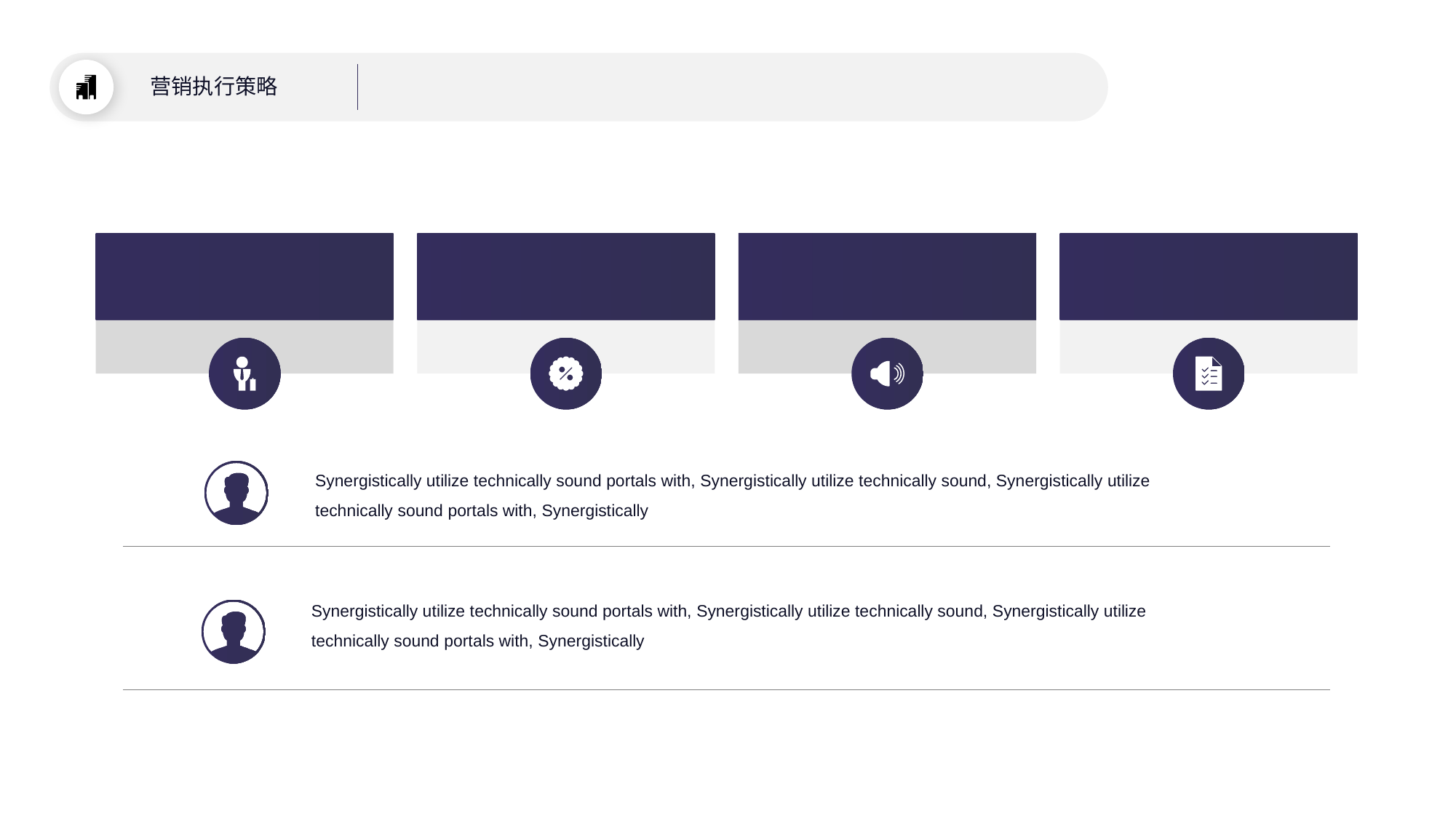

营销执行策略

Synergistically utilize technically sound portals with, Synergistically utilize technically sound, Synergistically utilize technically sound portals with, Synergistically

Synergistically utilize technically sound portals with, Synergistically utilize technically sound, Synergistically utilize technically sound portals with, Synergistically